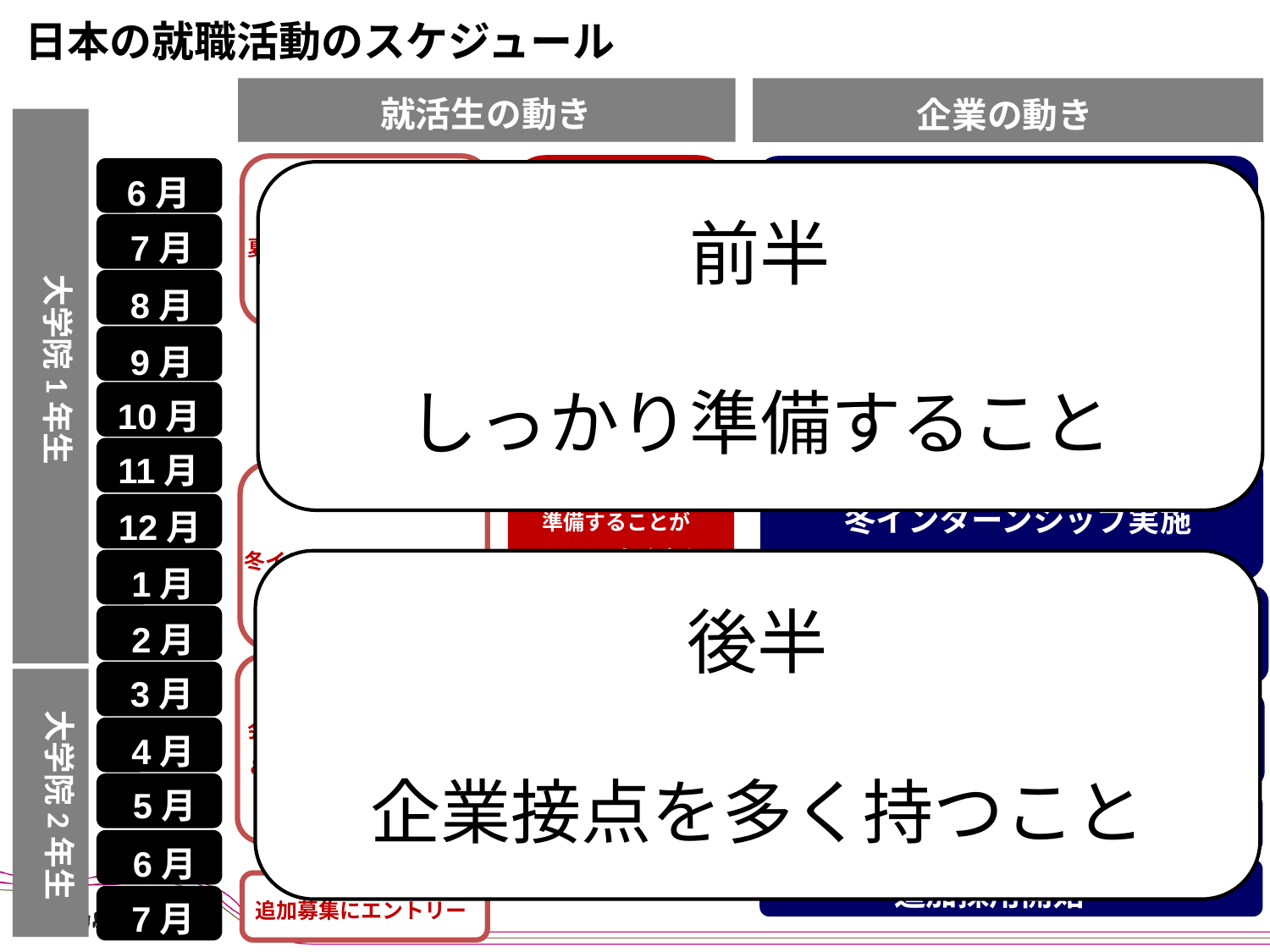

日本の就職活動のスケジュール

就活生の動き
企業の動き

前半

しっかり準備すること
6月
夏インターンシップ実施
自己分析
業界研究
企業研究
筆記試験対策
履歴書・ES作成対策
面接対策
GD対策

準備することが
　　　　　たくさん…
7月
夏インターンシップ参加
大学院1年生
8月
9月
10月
11月

冬インターンシップ実施
12月
冬インターンシップ参加
後半

企業接点を多く持つこと
1月

2月
就活フェア出展・学内説明会参加

3月

早期内定！

大学院2年生
会社説明会
＆選考会参加
エントリー受付・選考開始
4月
5月

内定ピーク！
内定を出し始める
6月

追加採用開始
27

7月
追加募集にエントリー